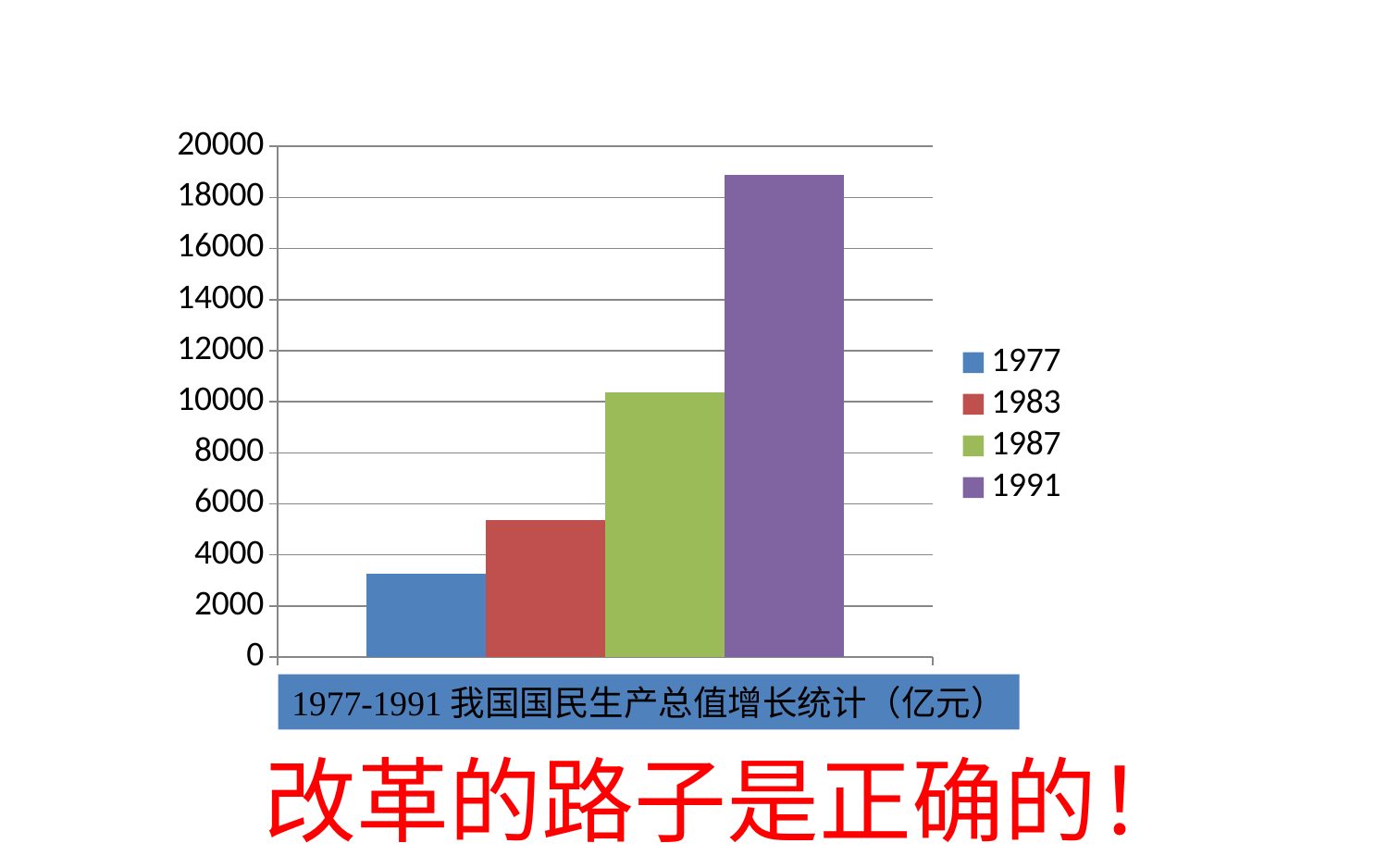

### Chart

| Category | 1977 | 1983 | 1987 | 1991 |
|---|---|---|---|---|
| 类别 1 | 3250.0 | 5373.0 | 10376.0 | 18873.0 |
1977-1991我国国民生产总值增长统计（亿元）
改革的路子是正确的！